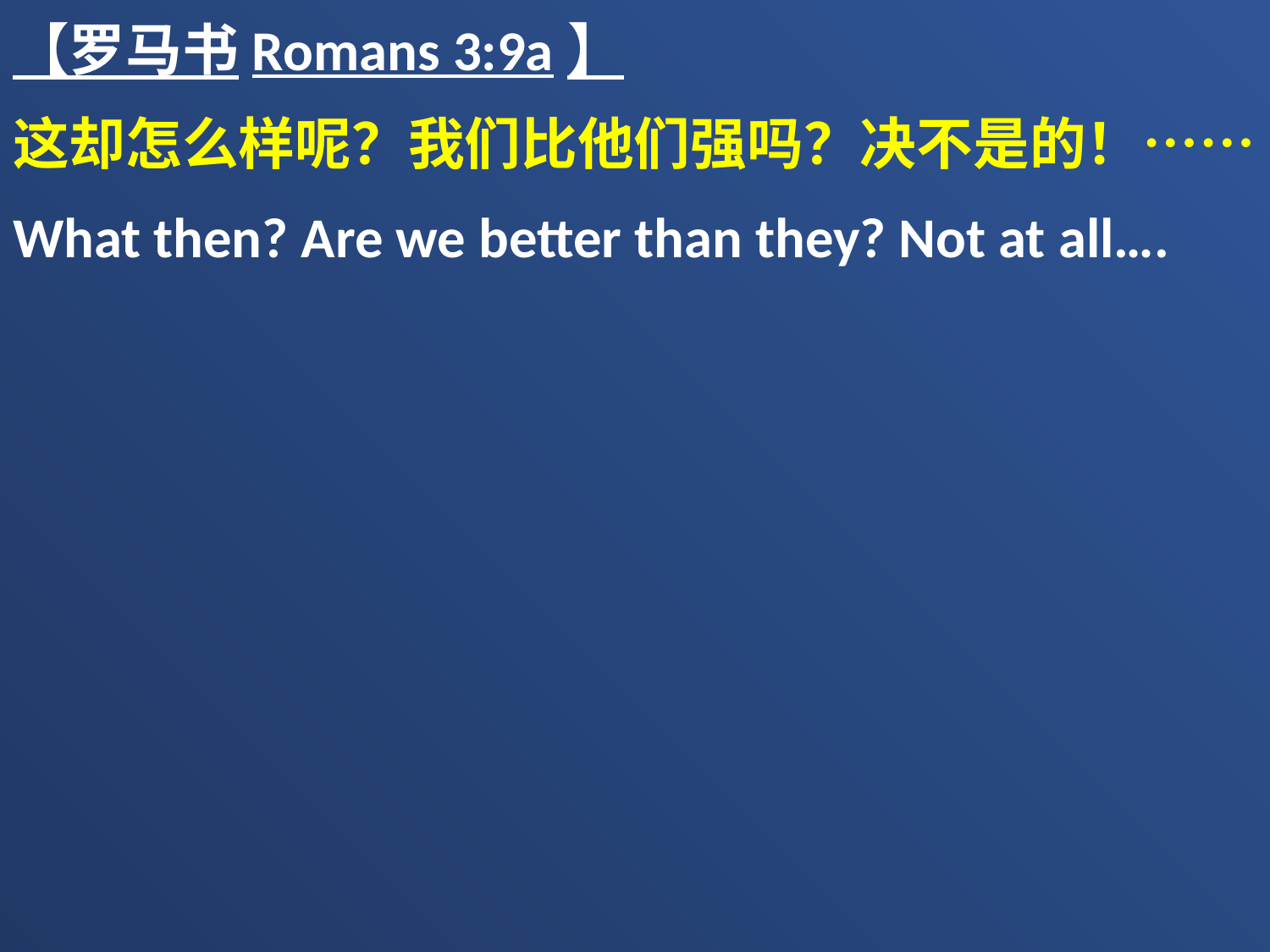

【罗马书Romans 3:9a】
这却怎么样呢？我们比他们强吗？决不是的！……
What then? Are we better than they? Not at all….